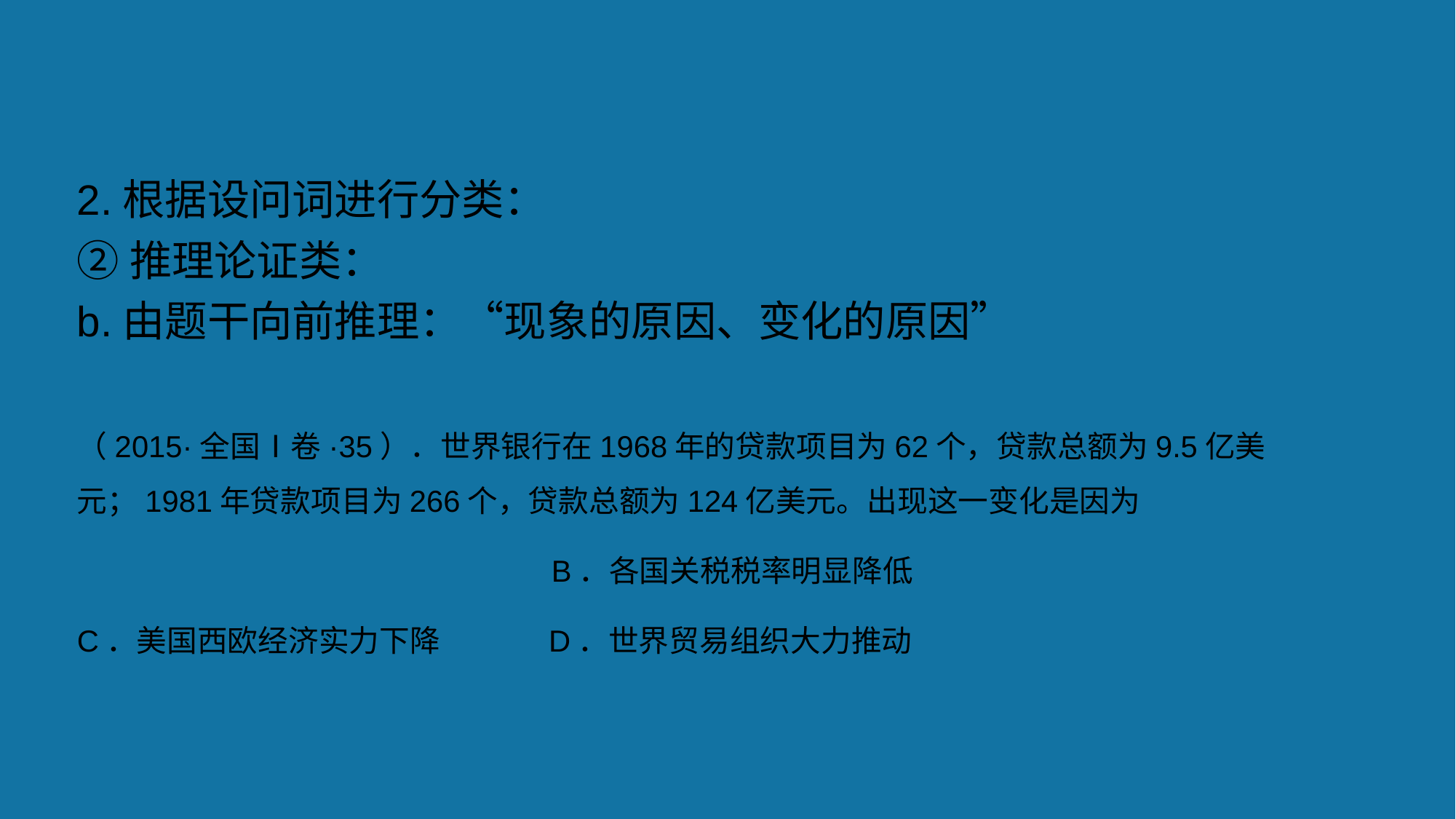

四、注重方法培养，提升解题能力
2.根据设问词进行分类：
②推理论证类：
b.由题干向前推理：“现象的原因、变化的原因”

（2015·全国Ⅰ卷·35）．世界银行在1968年的贷款项目为62个，贷款总额为9.5亿美元；1981年贷款项目为266个，贷款总额为124亿美元。出现这一变化是因为
A．新兴独立国家大量增加               B．各国关税税率明显降低
C．美国西欧经济实力下降               D．世界贸易组织大力推动